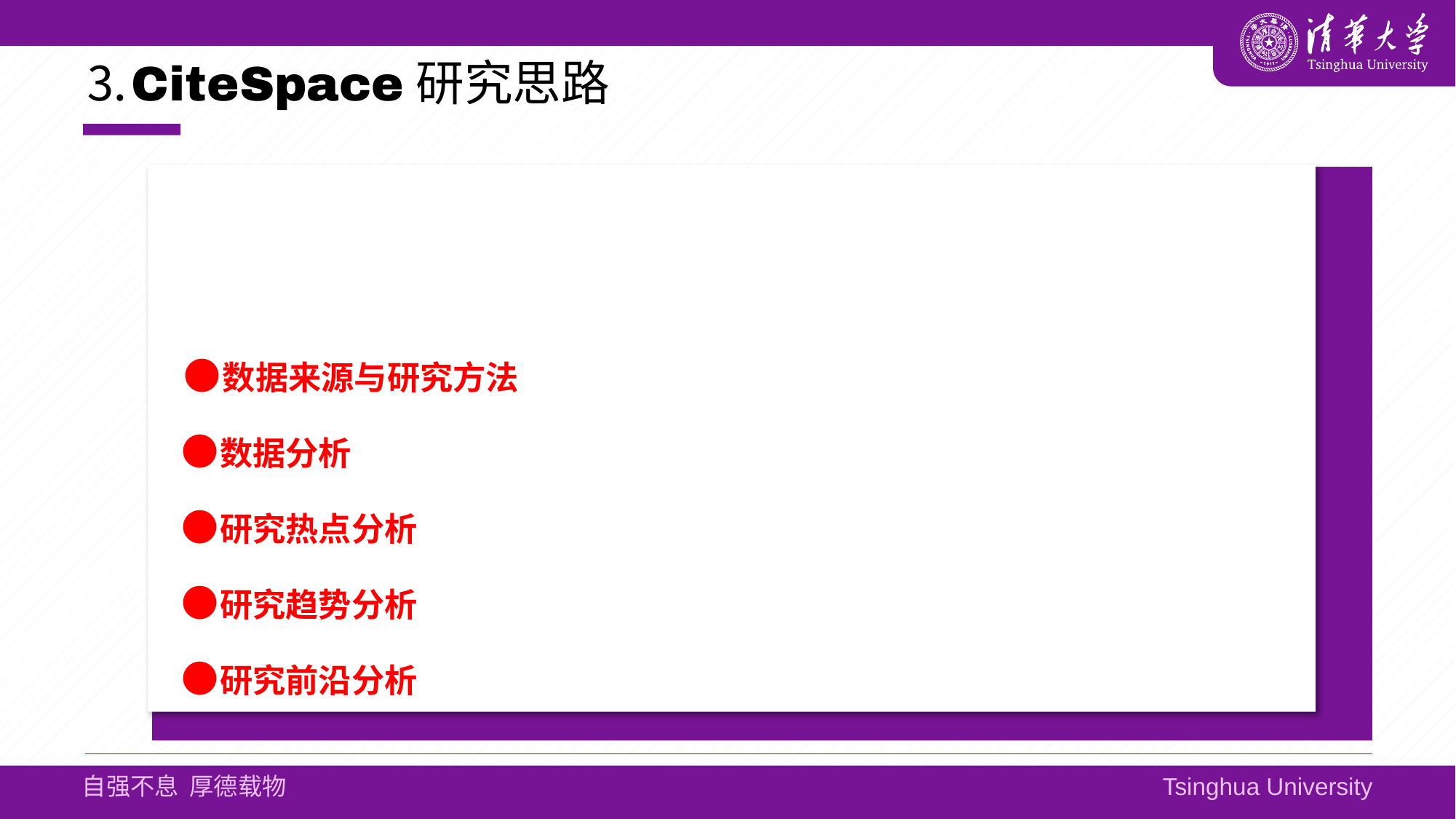

# ⒊CiteSpace研究思路

   ●数据来源与研究方法
   ●数据分析
   ●研究热点分析
   ●研究趋势分析
   ●研究前沿分析